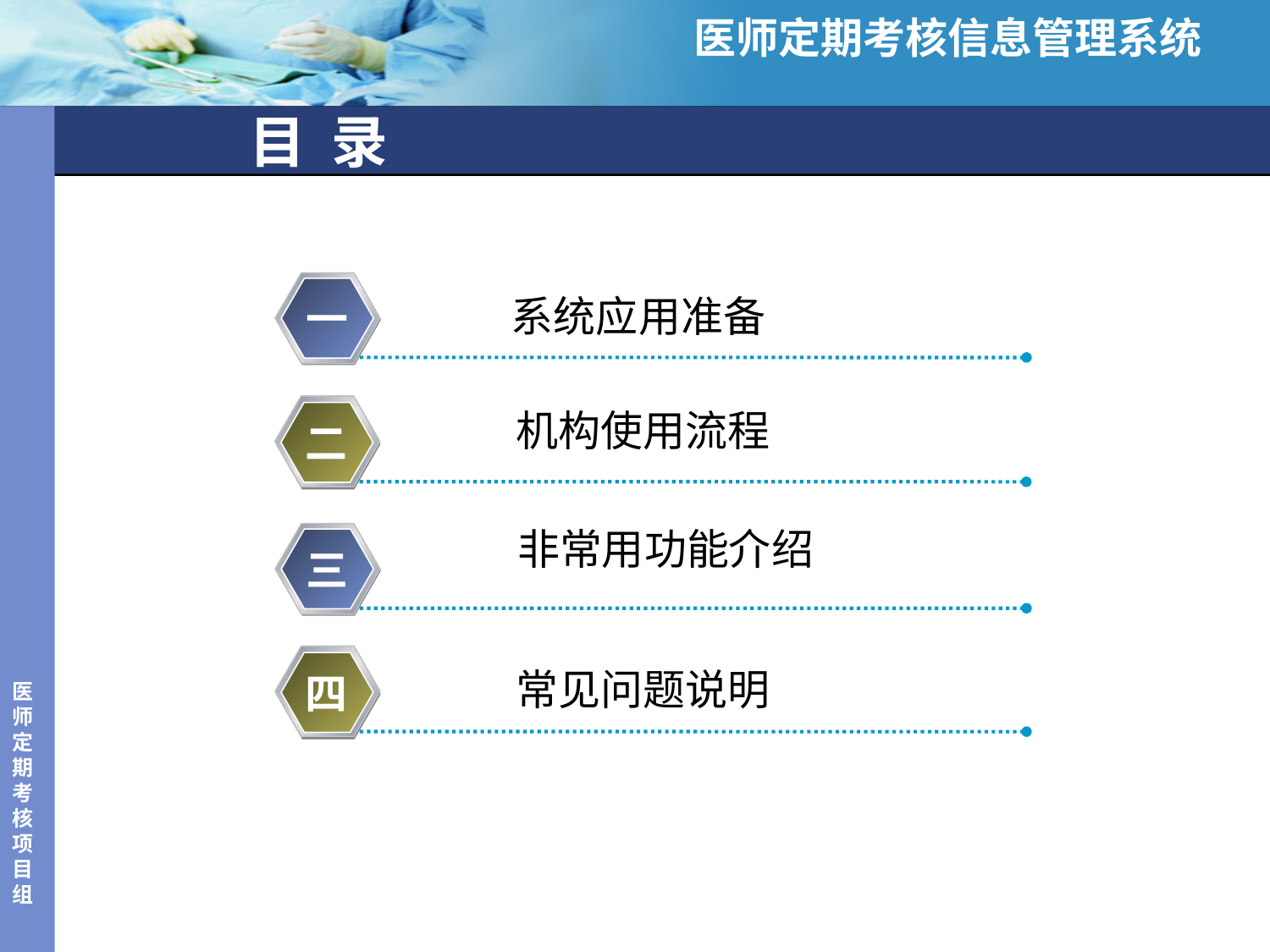

医师定期考核信息管理系统
# 目  录

系统应用准备
一

二

机构使用流程

三

非常用功能介绍

四

常见问题说明
2